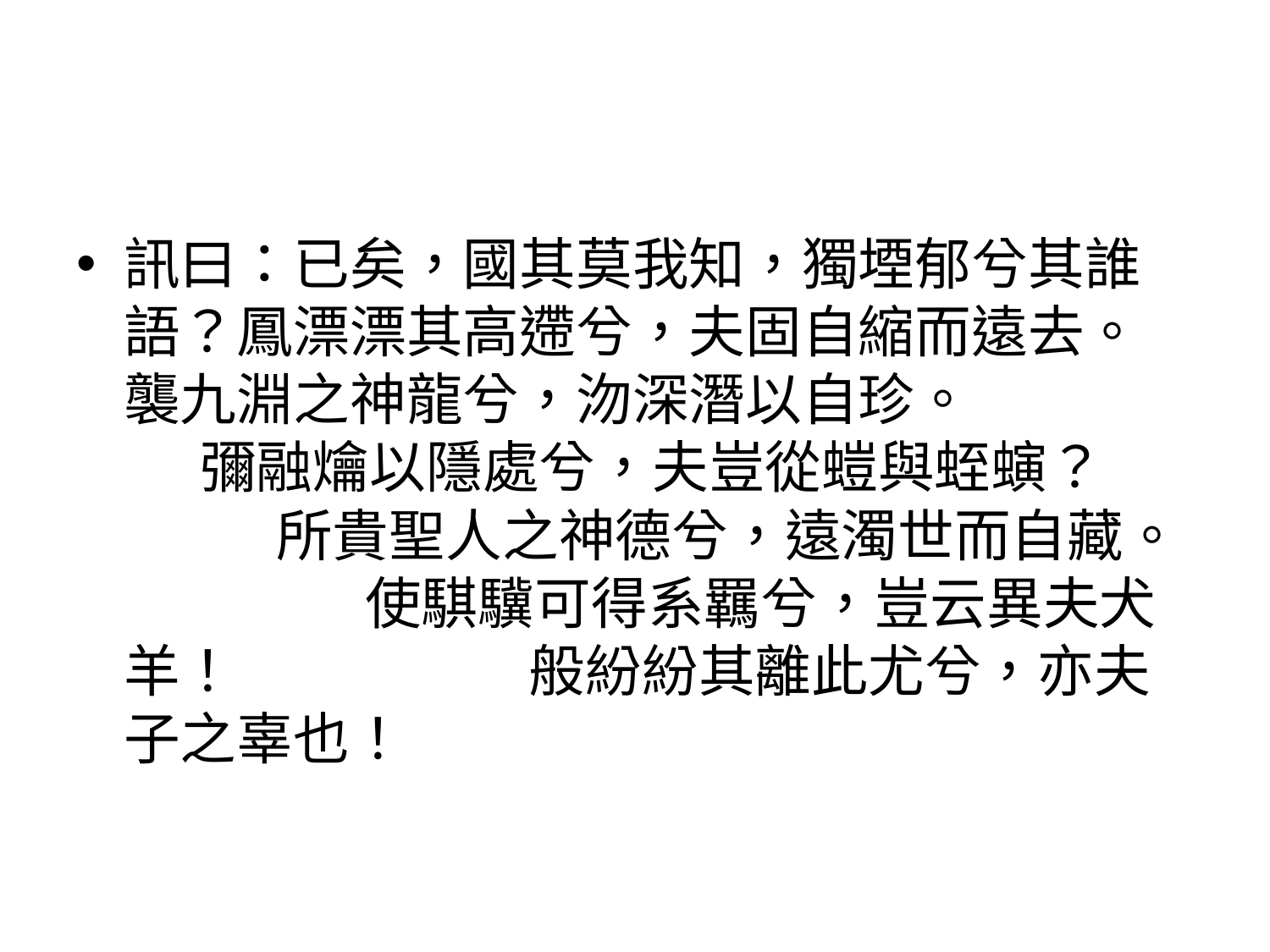

#
訊曰：已矣，國其莫我知，獨堙郁兮其誰語？鳳漂漂其高遰兮，夫固自縮而遠去。襲九淵之神龍兮，沕深潛以自珍。                        彌融爚以隱處兮，夫豈從螘與蛭螾？                    所貴聖人之神德兮，遠濁世而自藏。                     使騏驥可得系羈兮，豈云異夫犬羊！                       般紛紛其離此尤兮，亦夫子之辜也！